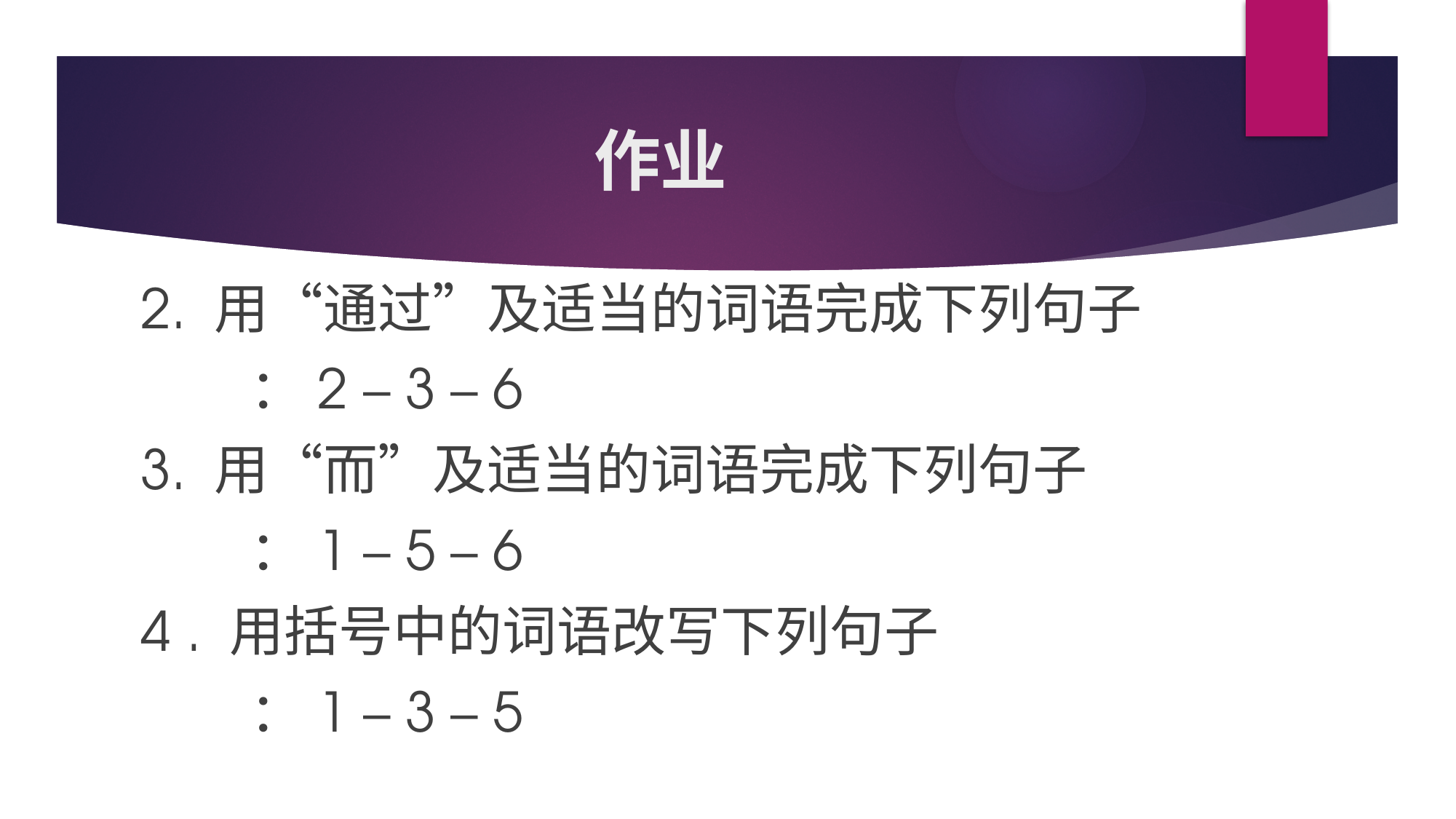

# 作业
2. 用“通过”及适当的词语完成下列句子
	：2 – 3 – 6
3. 用“而”及适当的词语完成下列句子
	：1 – 5 – 6
4 . 用括号中的词语改写下列句子
	：1 – 3 – 5